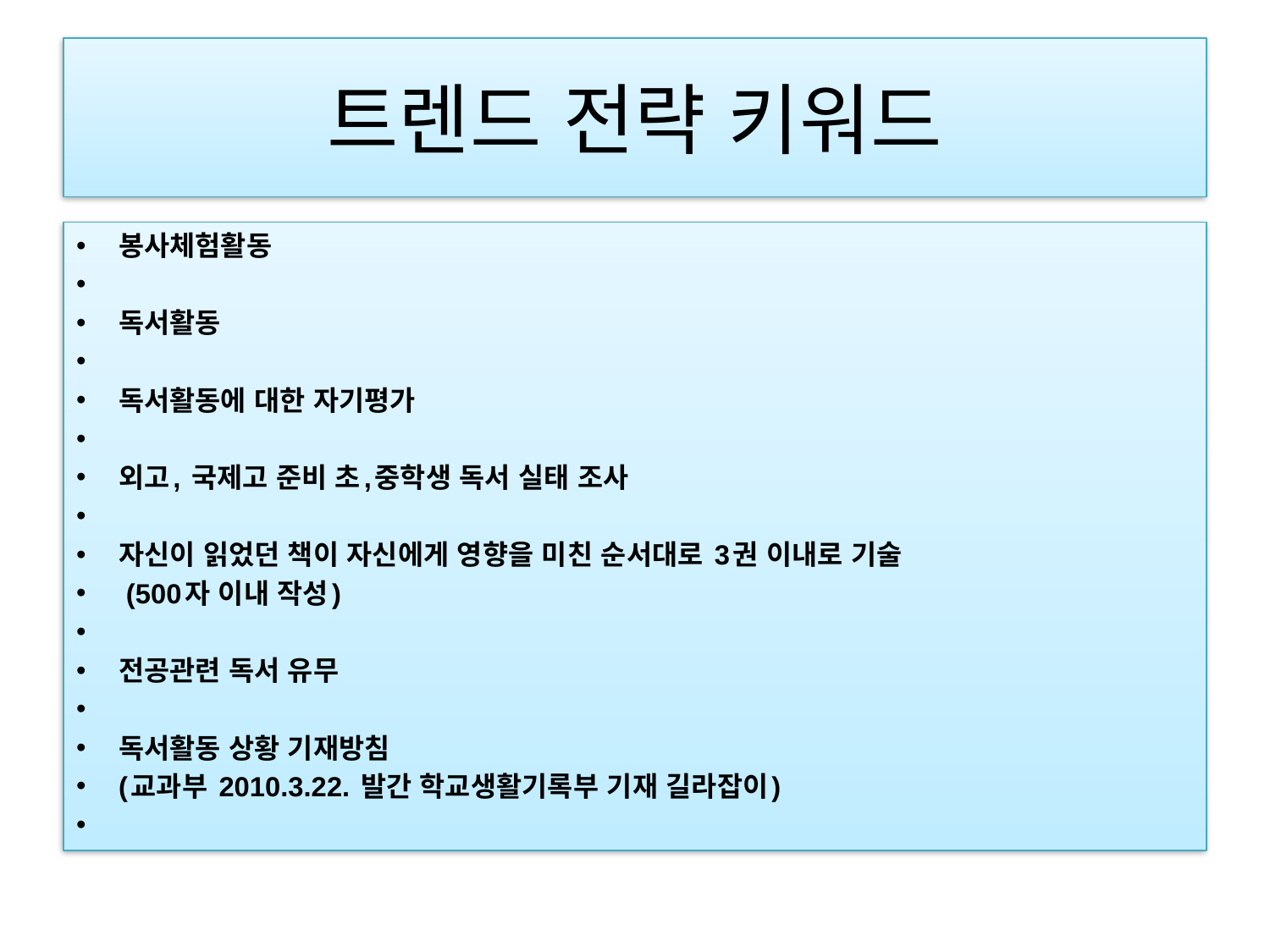

# 트렌드 전략 키워드
봉사체험활동

독서활동

독서활동에 대한 자기평가

외고, 국제고 준비 초,중학생 독서 실태 조사

자신이 읽었던 책이 자신에게 영향을 미친 순서대로 3권 이내로 기술
 (500자 이내 작성)

전공관련 독서 유무

독서활동 상황 기재방침
(교과부 2010.3.22. 발간 학교생활기록부 기재 길라잡이)